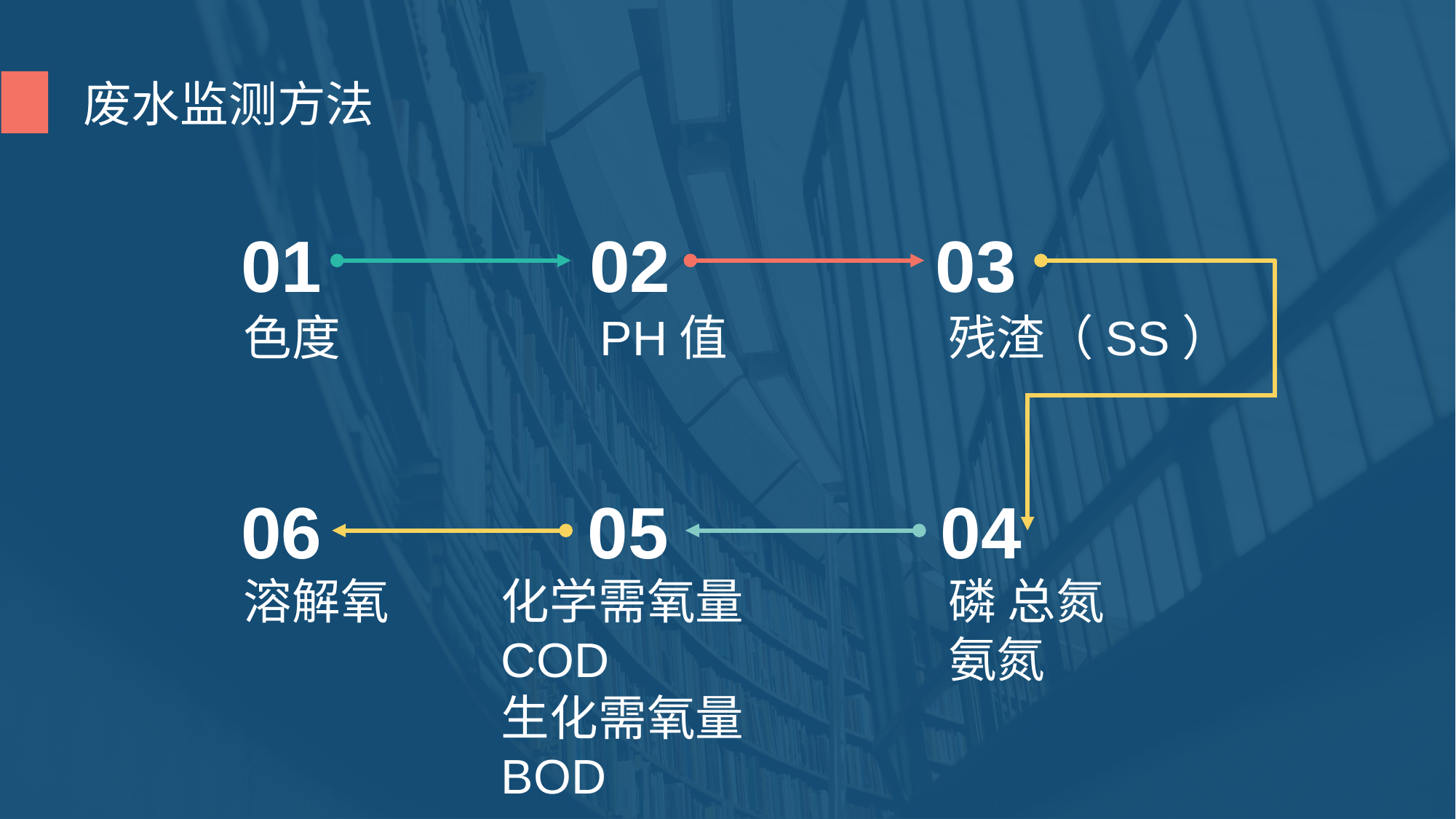

废水监测方法

01
02
03
色度

PH值
残渣（SS）
06
05
04
溶解氧
磷 总氮 氨氮
化学需氧量COD
生化需氧量BOD